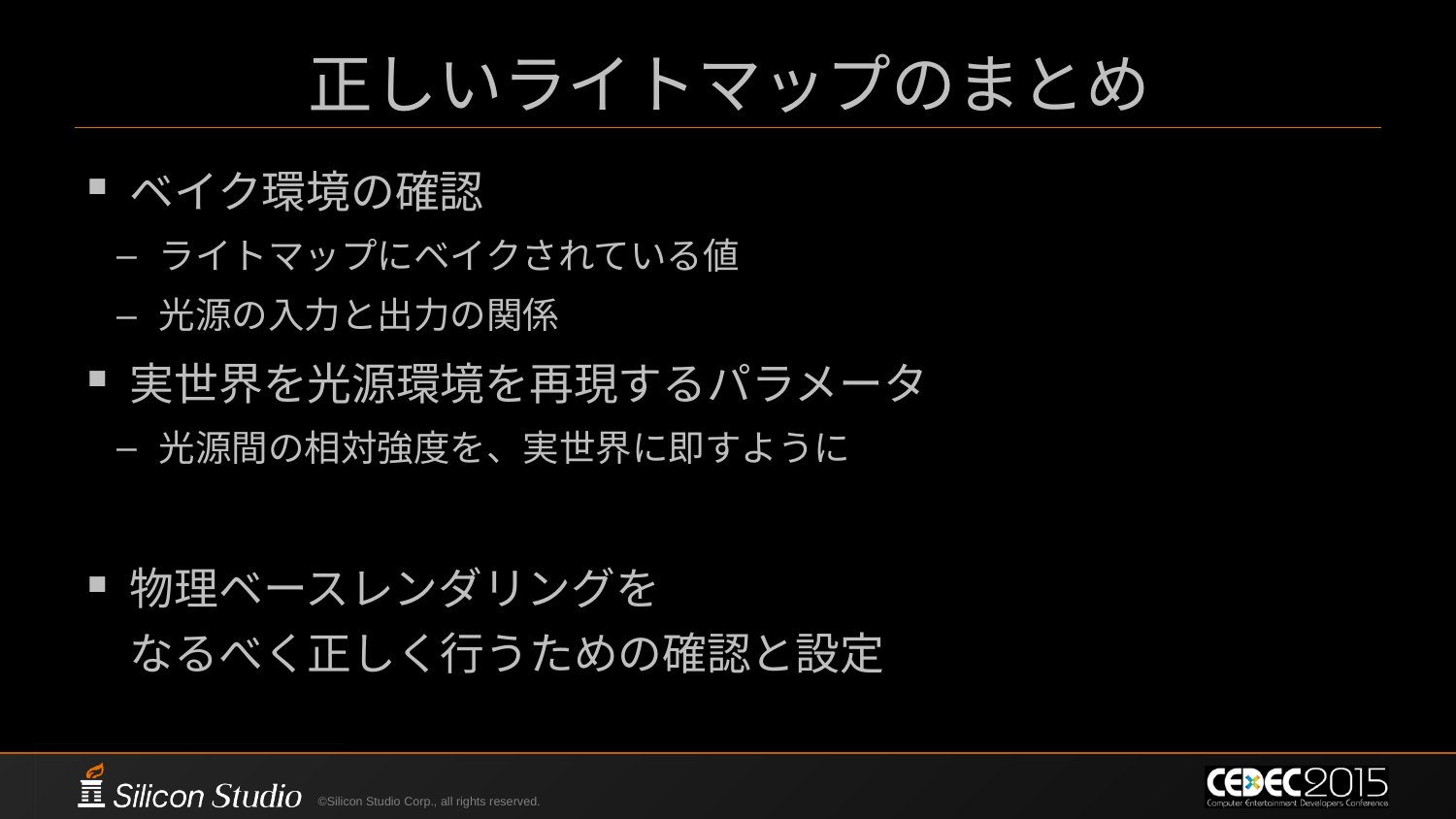

# 正しいライトマップのまとめ
ベイク環境の確認
ライトマップにベイクされている値
光源の入力と出力の関係
実世界を光源環境を再現するパラメータ
光源間の相対強度を、実世界に即すように

物理ベースレンダリングを
なるべく正しく行うための確認と設定